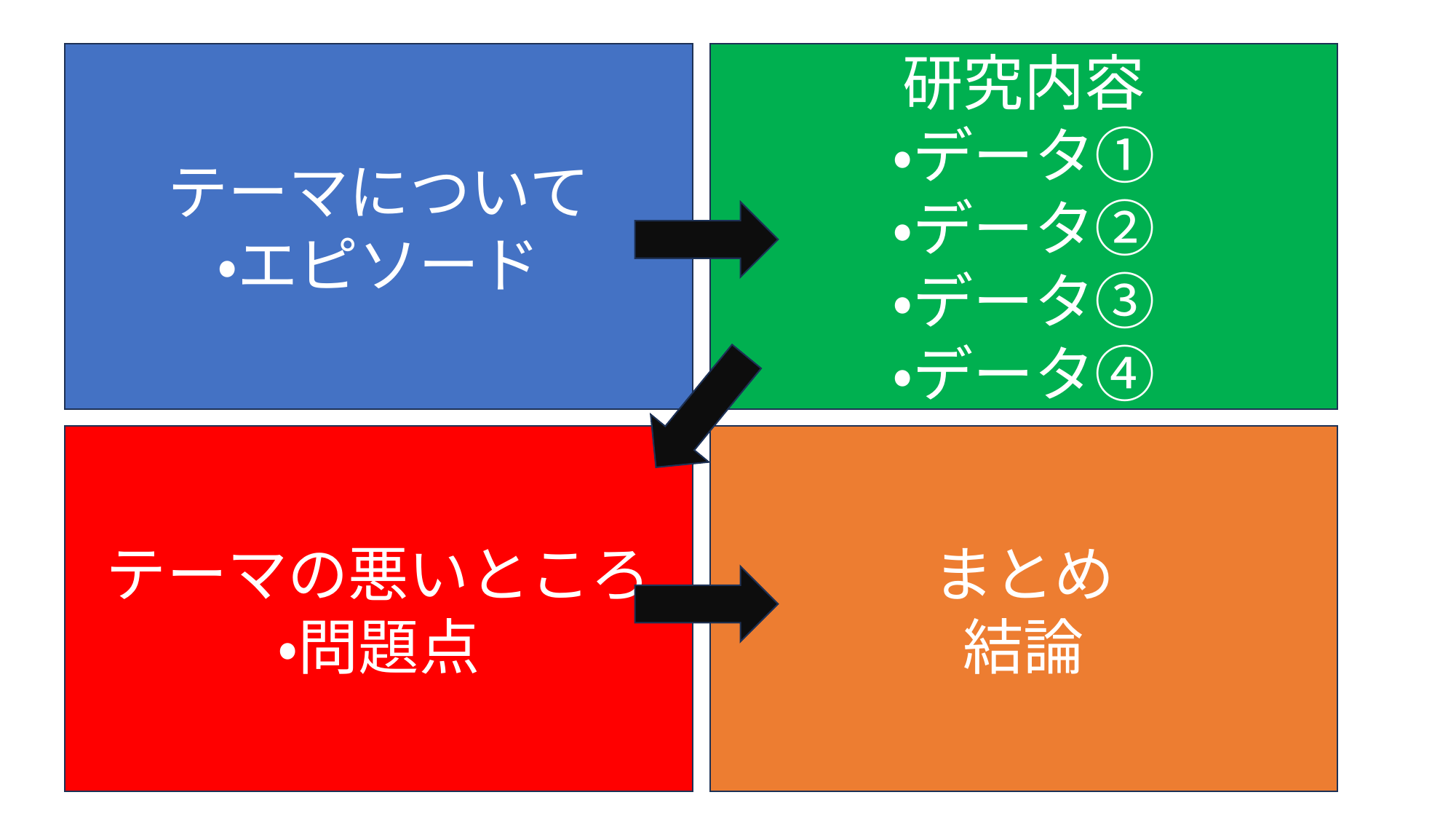

研究内容
・データ①
・データ②
・データ③
・データ④
テーマについて
・エピソード

まとめ
結論
テーマの悪いところ
・問題点